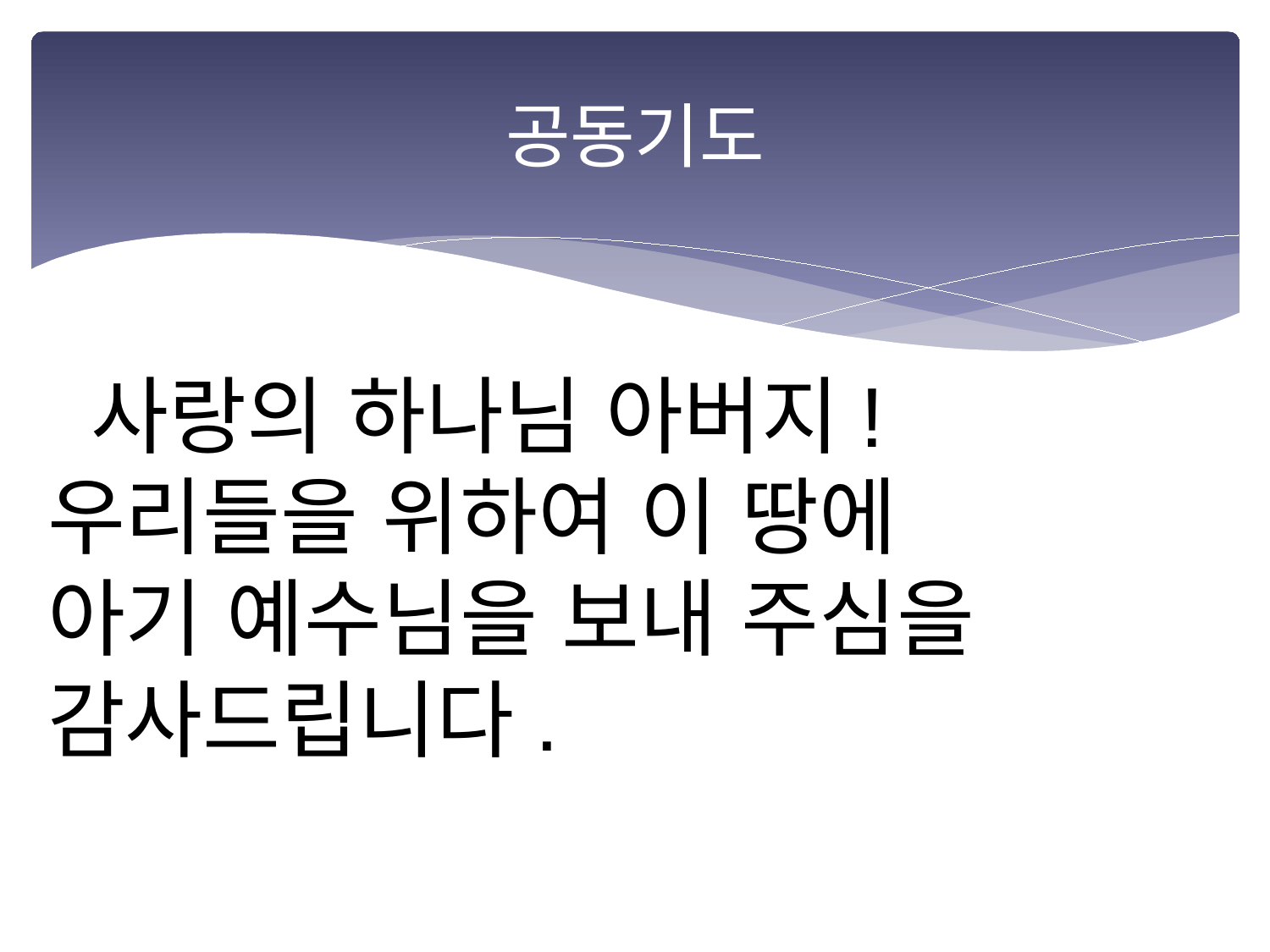

# 공동기도

 사랑의 하나님 아버지!
우리들을 위하여 이 땅에
아기 예수님을 보내 주심을
감사드립니다.